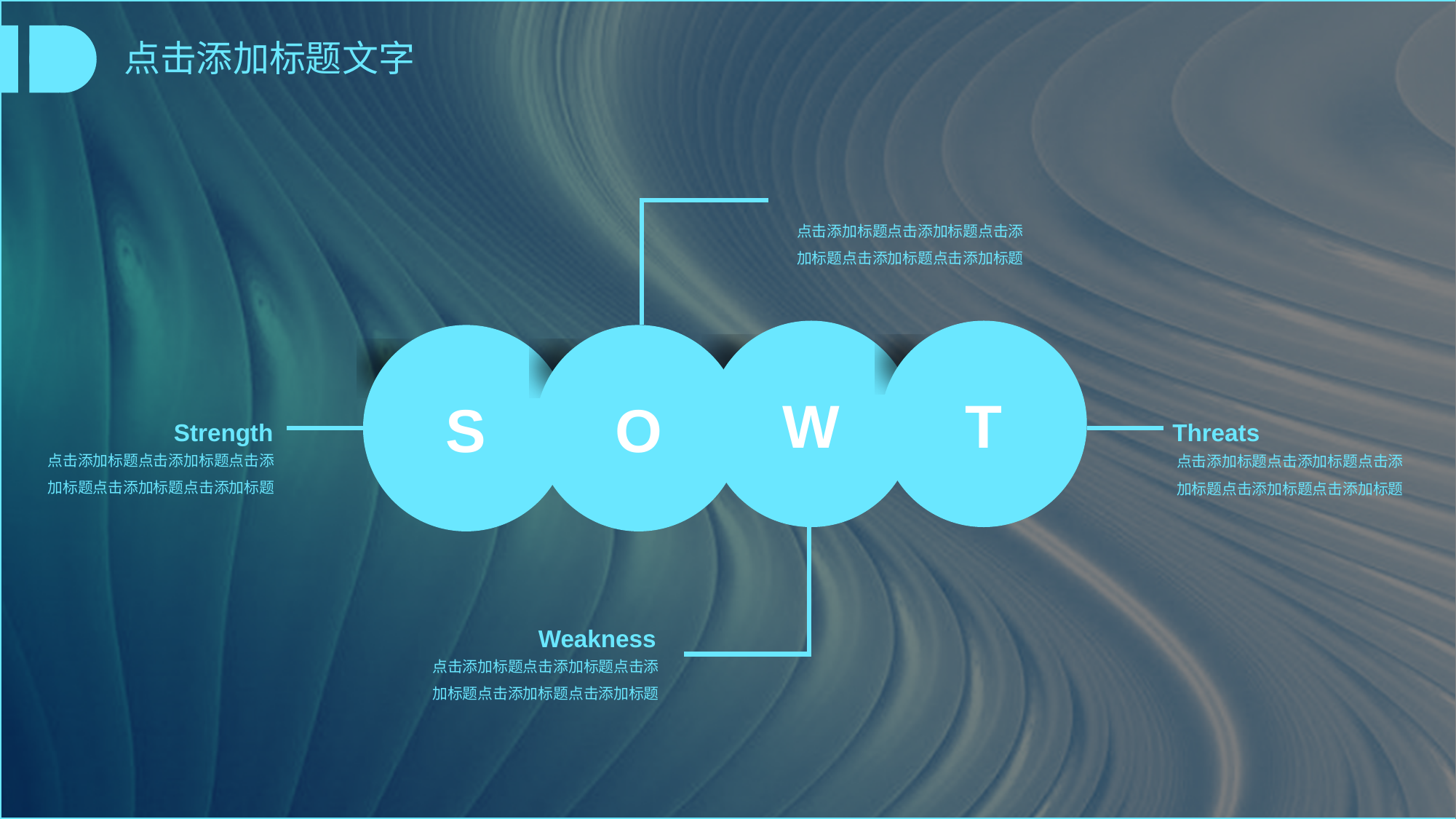

点击添加标题文字
点击添加标题点击添加标题点击添加标题点击添加标题点击添加标题
T
W
O
S
Strength
Threats
点击添加标题点击添加标题点击添加标题点击添加标题点击添加标题
点击添加标题点击添加标题点击添加标题点击添加标题点击添加标题
Weakness
点击添加标题点击添加标题点击添加标题点击添加标题点击添加标题